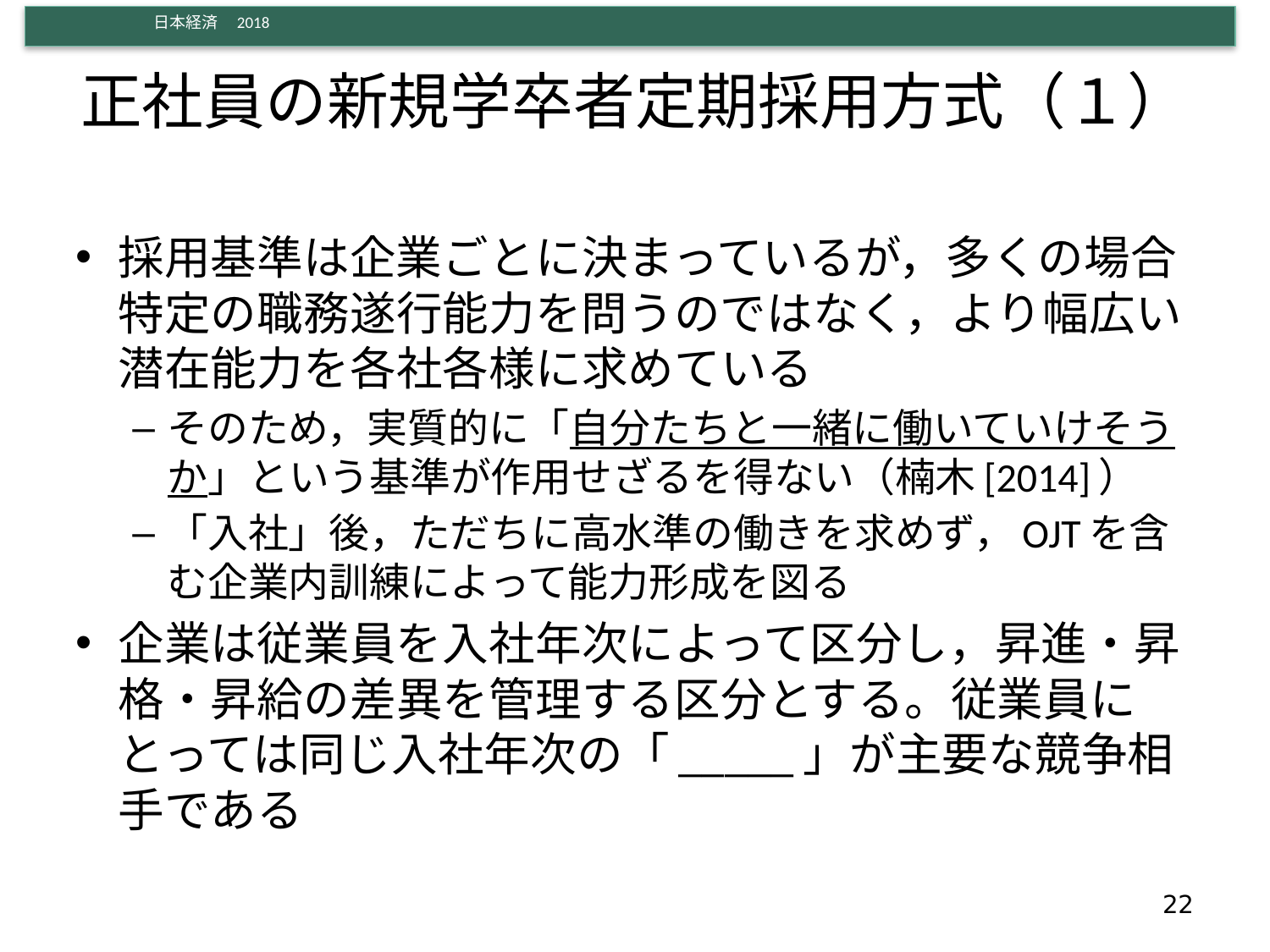

# 正社員の新規学卒者定期採用方式（１）
採用基準は企業ごとに決まっているが，多くの場合特定の職務遂行能力を問うのではなく，より幅広い潜在能力を各社各様に求めている
そのため，実質的に「自分たちと一緒に働いていけそうか」という基準が作用せざるを得ない（楠木[2014]）
「入社」後，ただちに高水準の働きを求めず，OJTを含む企業内訓練によって能力形成を図る
企業は従業員を入社年次によって区分し，昇進・昇格・昇給の差異を管理する区分とする。従業員にとっては同じ入社年次の「_____」が主要な競争相手である

22